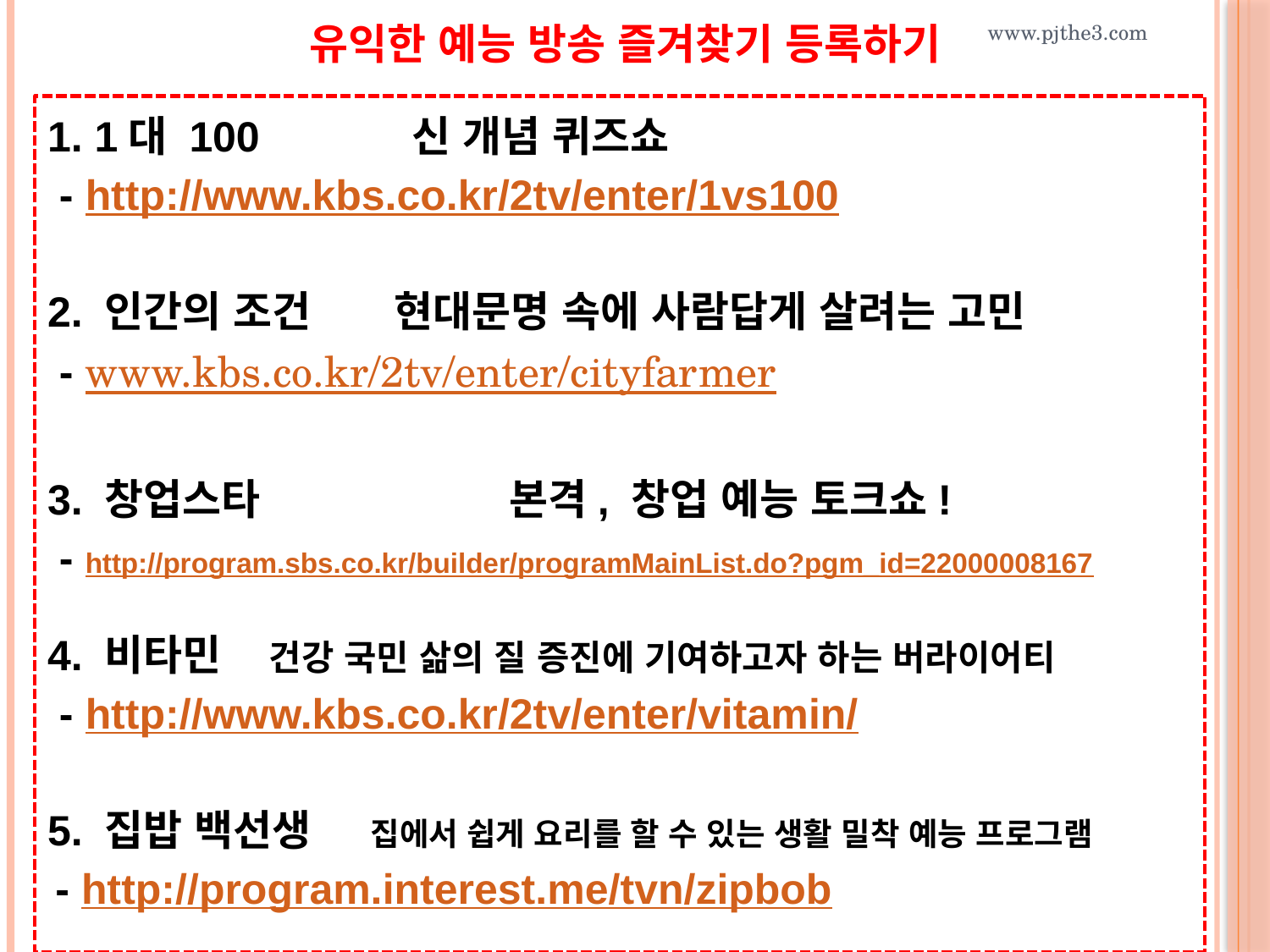

유익한 예능 방송 즐겨찾기 등록하기
www.pjthe3.com
1. 1대 100            신 개념 퀴즈쇼
 - http://www.kbs.co.kr/2tv/enter/1vs100

2. 인간의 조건       현대문명 속에 사람답게 살려는 고민
 - www.kbs.co.kr/2tv/enter/cityfarmer

3. 창업스타                     본격, 창업 예능 토크쇼!
 - http://program.sbs.co.kr/builder/programMainList.do?pgm_id=22000008167

4. 비타민    건강 국민 삶의 질 증진에 기여하고자 하는 버라이어티
 - http://www.kbs.co.kr/2tv/enter/vitamin/

5. 집밥 백선생     집에서 쉽게 요리를 할 수 있는 생활 밀착 예능 프로그램
 - http://program.interest.me/tvn/zipbob